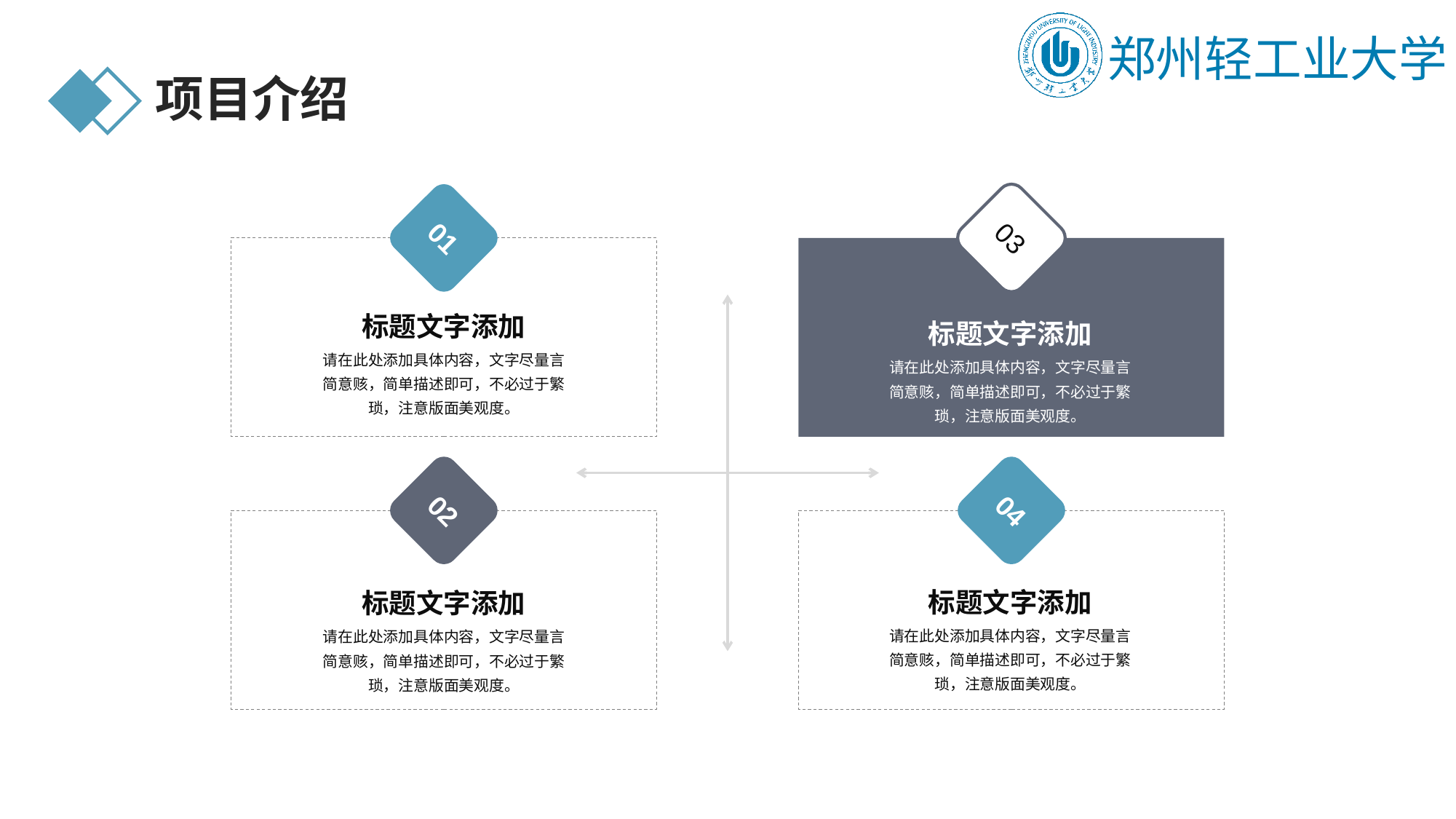

项目介绍
01

标题文字添加
请在此处添加具体内容，文字尽量言简意赅，简单描述即可，不必过于繁琐，注意版面美观度。
03

标题文字添加
请在此处添加具体内容，文字尽量言简意赅，简单描述即可，不必过于繁琐，注意版面美观度。
04

标题文字添加
请在此处添加具体内容，文字尽量言简意赅，简单描述即可，不必过于繁琐，注意版面美观度。
02

标题文字添加
请在此处添加具体内容，文字尽量言简意赅，简单描述即可，不必过于繁琐，注意版面美观度。